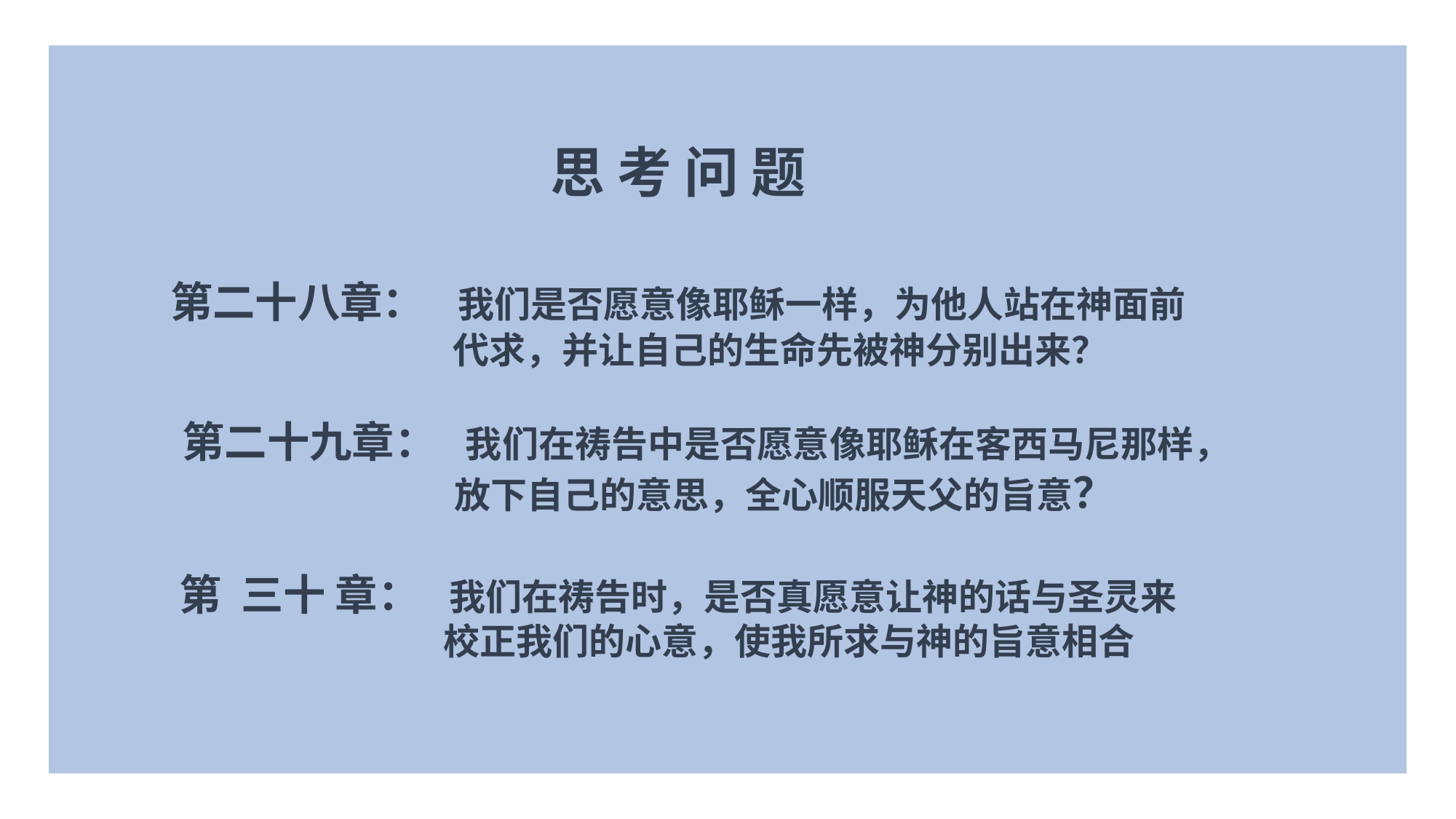

思 考 问 题

第二十八章：   我们是否愿意像耶稣一样，为他人站在神面前
                        代求，并让自己的生命先被神分别出来？

 第二十九章：   我们在祷告中是否愿意像耶稣在客西马尼那样，
                         放下自己的意思，全心顺服天父的旨意？

第  三十 章：   我们在祷告时，是否真愿意让神的话与圣灵来
                          校正我们的心意，使我所求与神的旨意相合